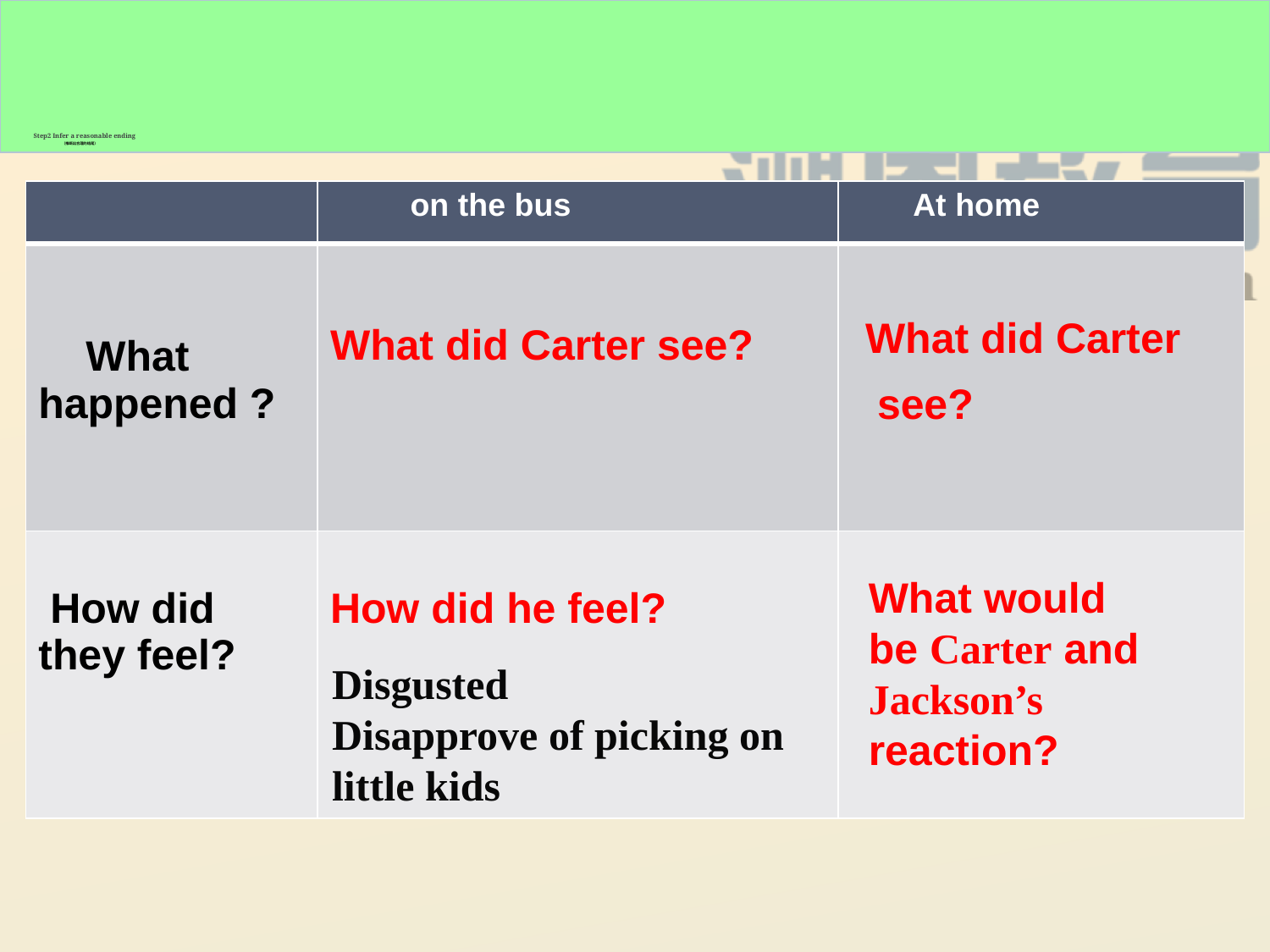

# Step2 Infer a reasonable ending （推断出合理的结尾）
|  | on the bus | At home |
| --- | --- | --- |
| What happened ? | What did Carter see? |  |
| How did they feel? | How did he feel? |  |
What did Carter
 see?

What would
be Carter and
Jackson’s
reaction?

Disgusted
Disapprove of picking on little kids